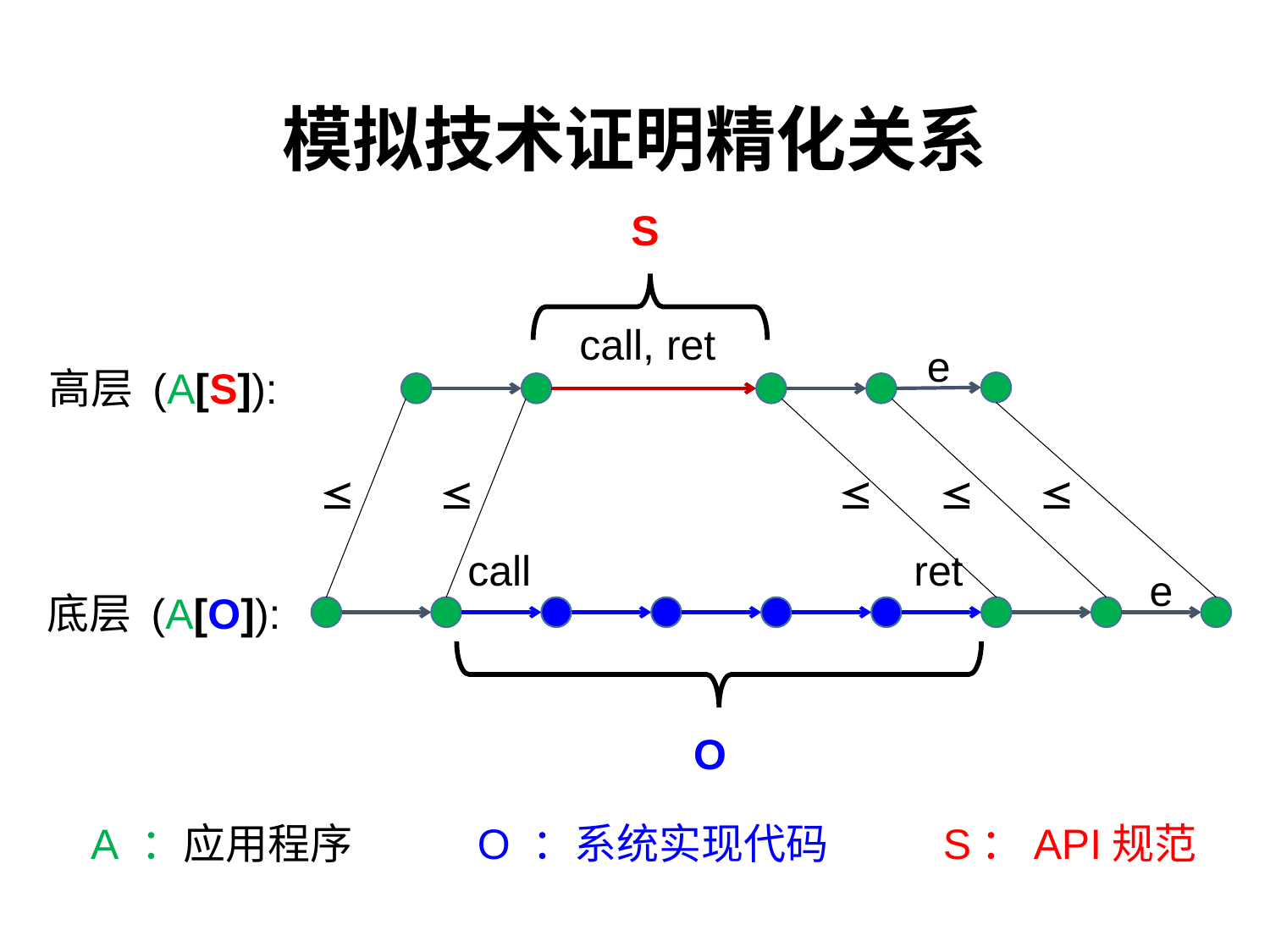

# 模拟技术证明精化关系

S
call, ret
e
高层 (A[S]):

≤
≤
≤
≤
≤
call
ret
e
底层 (A[O]):

O
A ：应用程序
O ：系统实现代码
S：API规范